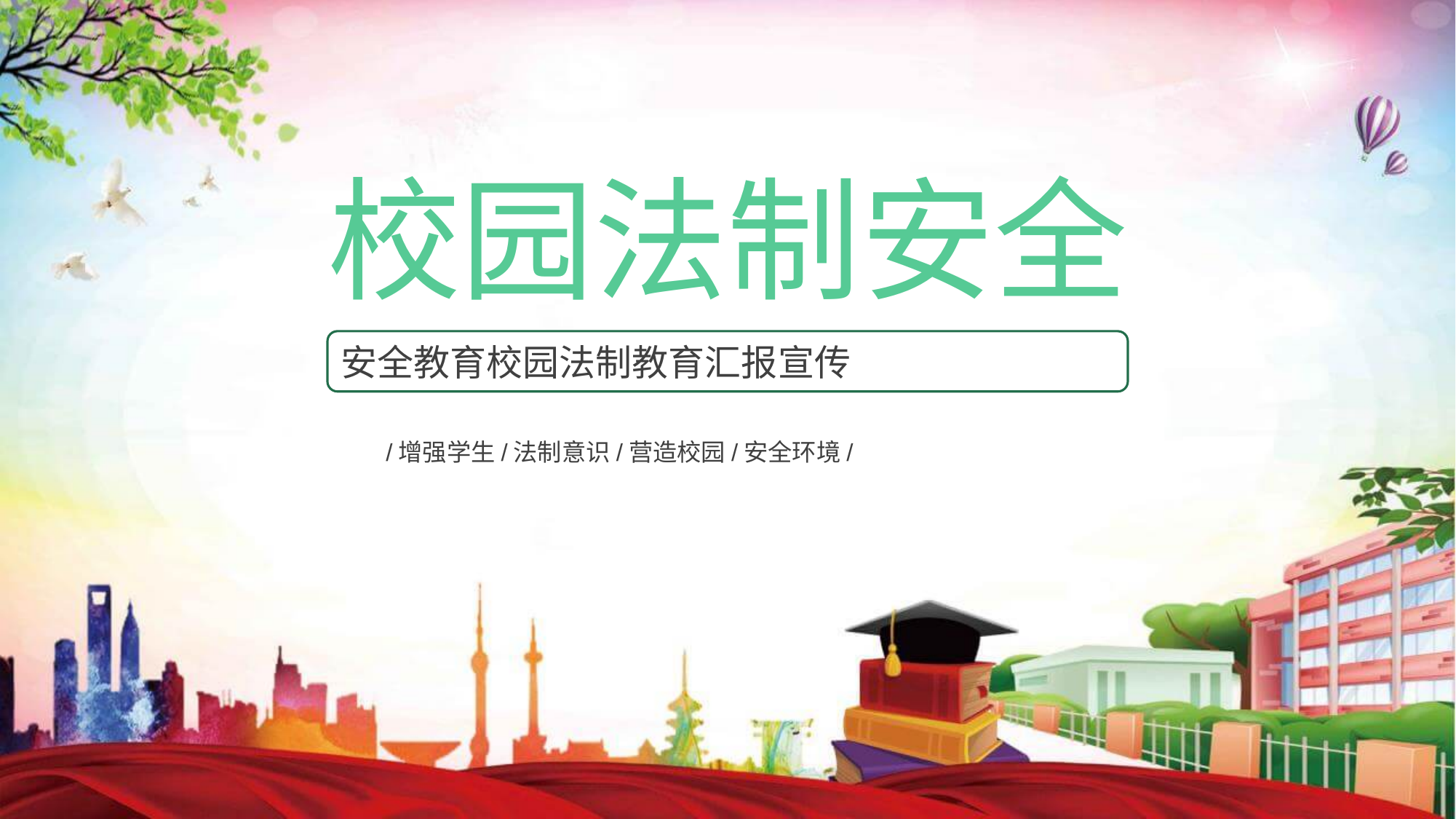

校园法制安全
安全教育校园法制教育汇报宣传
/增强学生/法制意识/营造校园/安全环境/